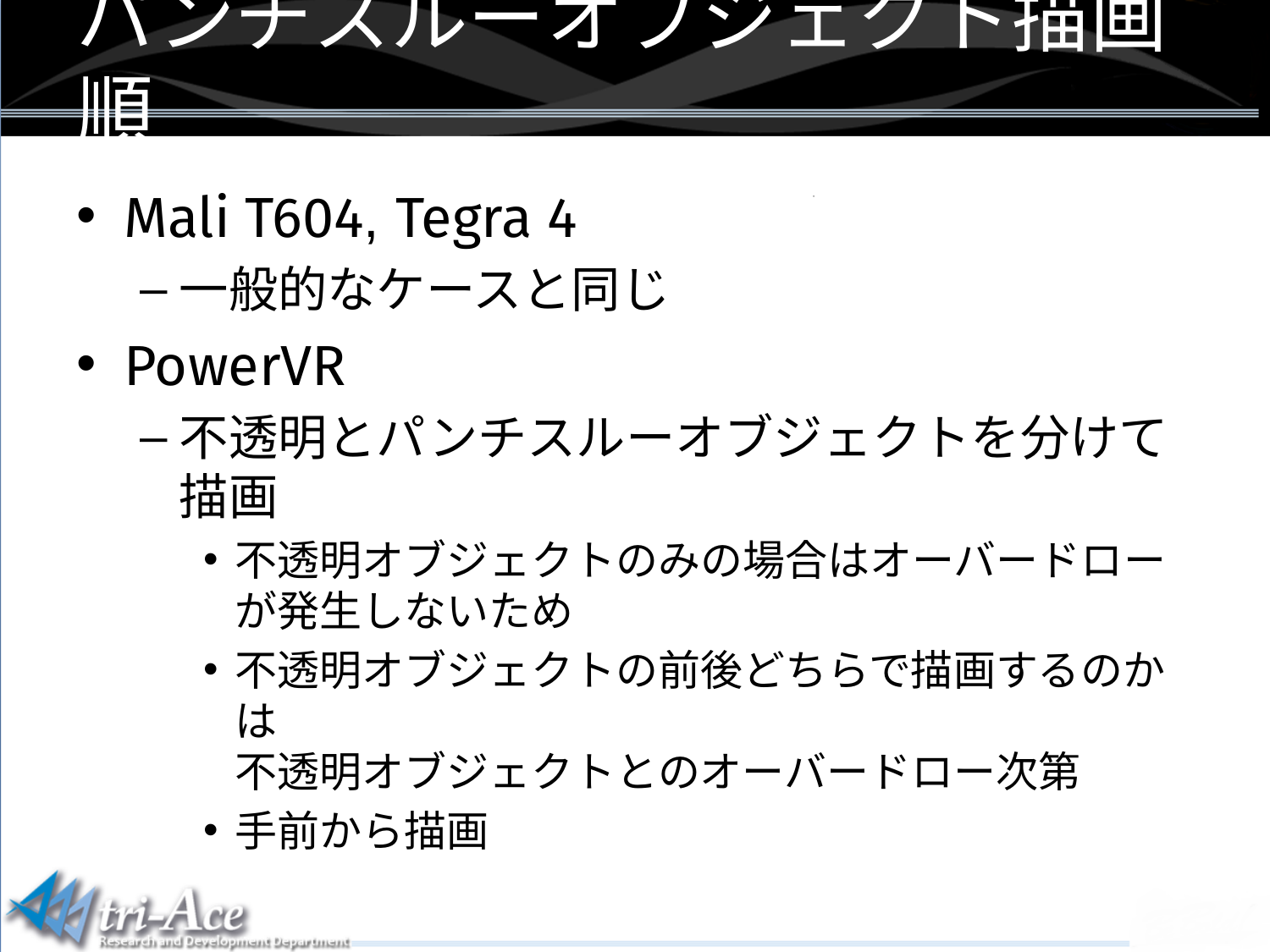

パンチスルーオブジェクト描画順
Mali T604, Tegra 4
一般的なケースと同じ
PowerVR
不透明とパンチスルーオブジェクトを分けて描画
不透明オブジェクトのみの場合はオーバードローが発生しないため
不透明オブジェクトの前後どちらで描画するのかは
不透明オブジェクトとのオーバードロー次第
手前から描画